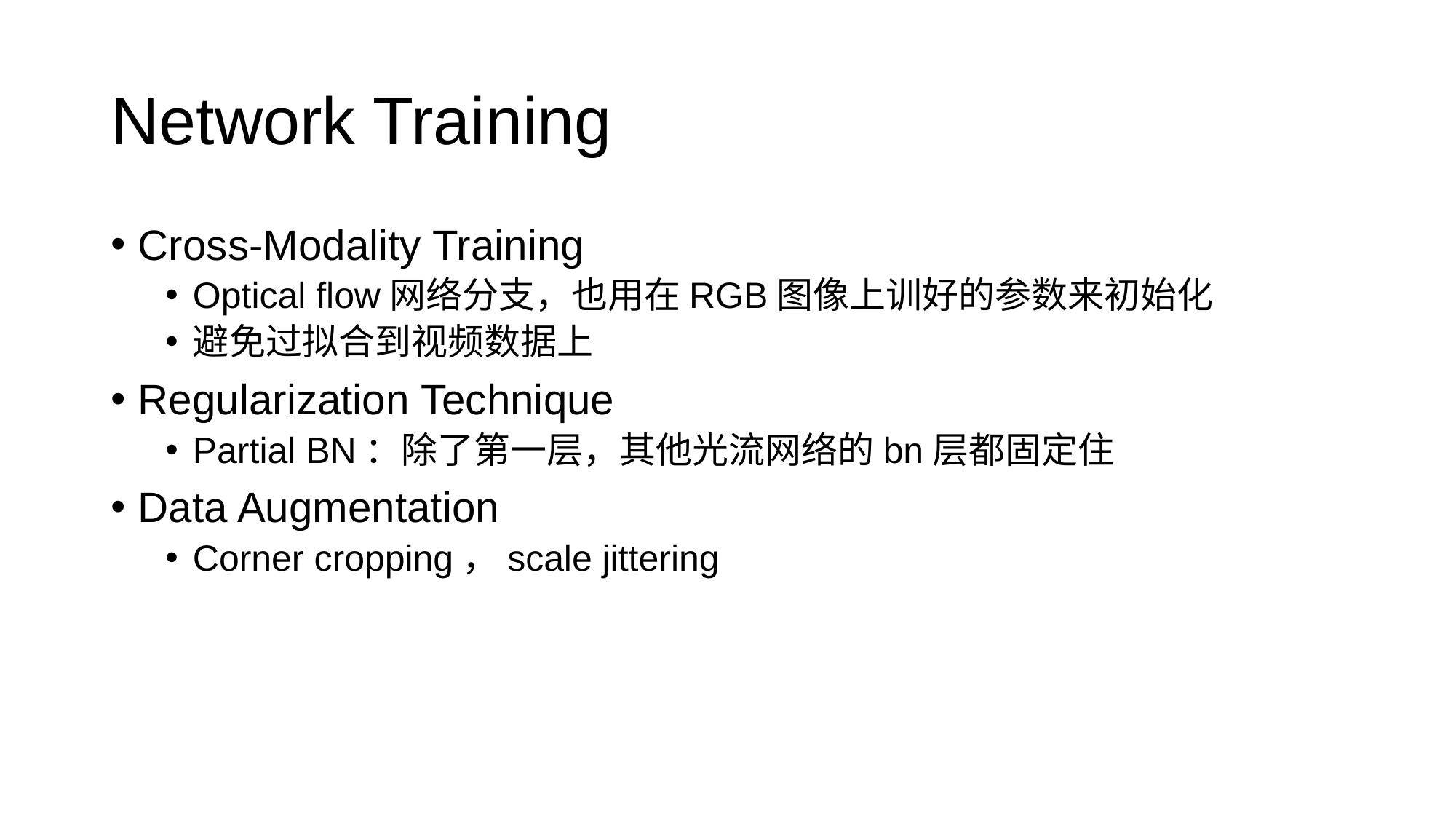

# Network Training
Cross-Modality Training
Optical flow网络分支，也用在RGB图像上训好的参数来初始化
避免过拟合到视频数据上
Regularization Technique
Partial BN：除了第一层，其他光流网络的bn层都固定住
Data Augmentation
Corner cropping，scale jittering